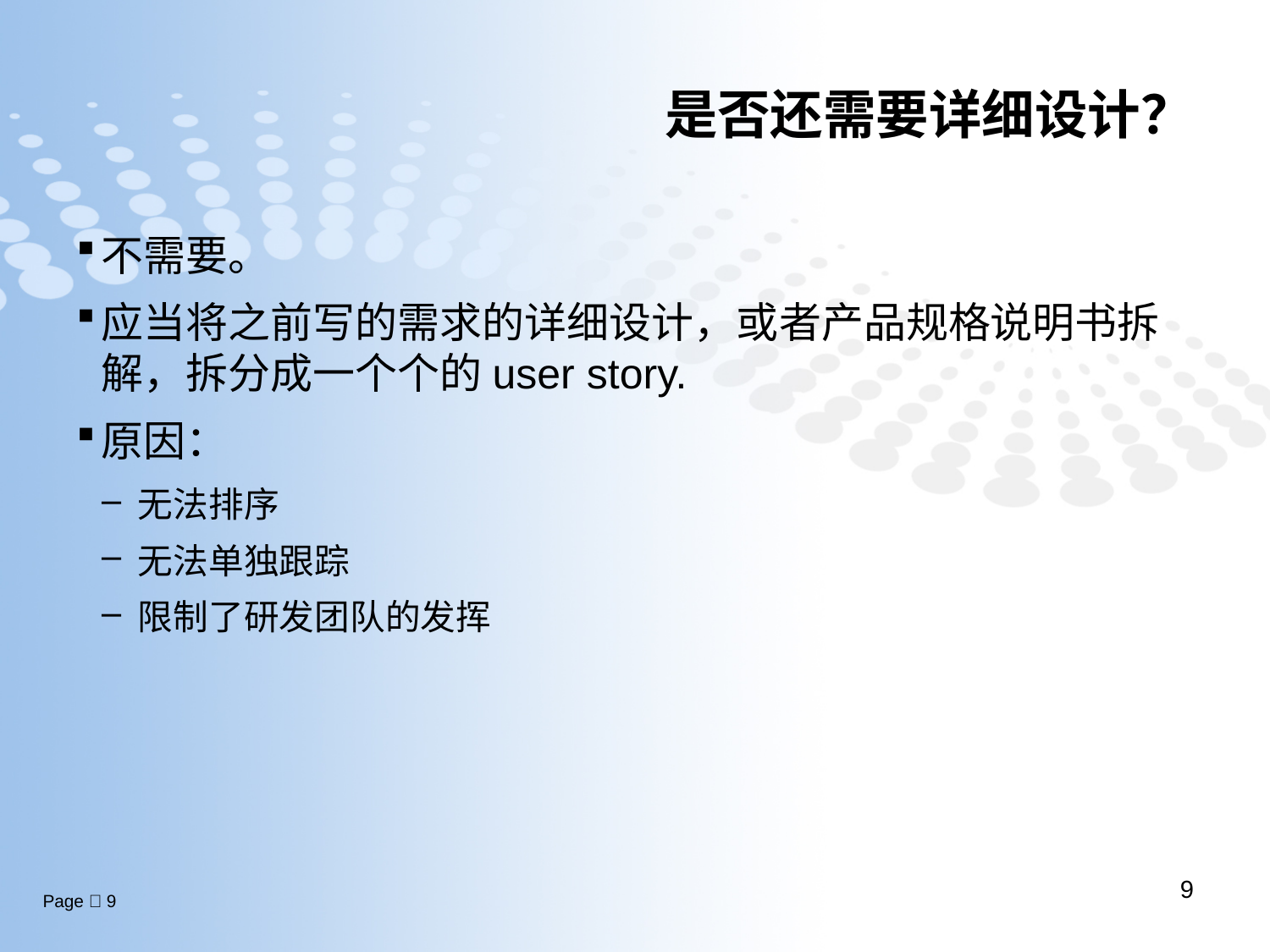

# 是否还需要详细设计？
不需要。
应当将之前写的需求的详细设计，或者产品规格说明书拆解，拆分成一个个的user story.
原因：
无法排序
无法单独跟踪
限制了研发团队的发挥
9